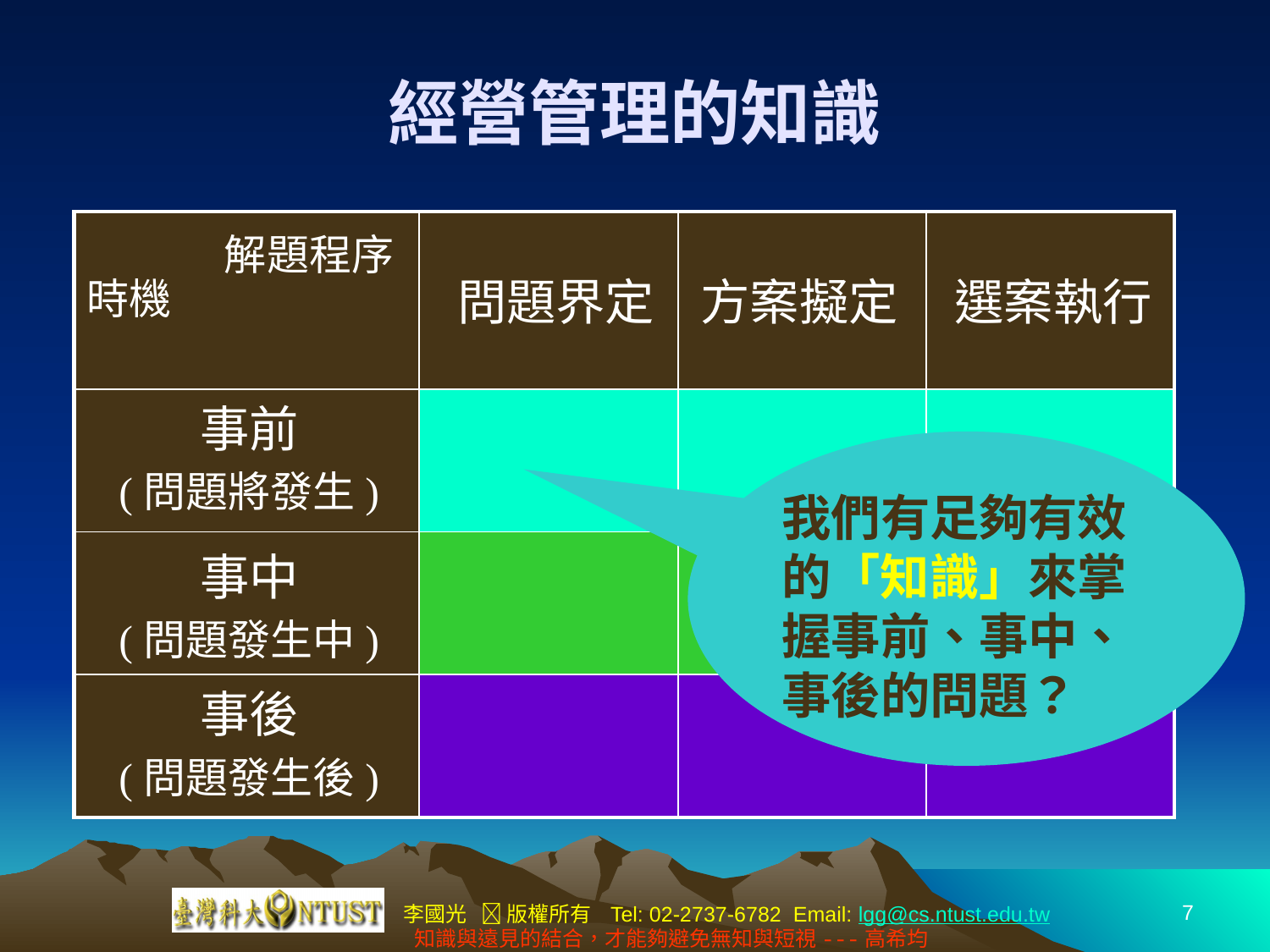

經營管理的知識
| 時機 |  |  |  |
| --- | --- | --- | --- |
|  |  |  |  |
|  |  |  |  |
|  |  |  |  |
解題程序
問題界定
方案擬定
選案執行
事前
(問題將發生)

我們有足夠有效的「知識」來掌握事前、事中、事後的問題？

事中
(問題發生中)
事後
(問題發生後)

7